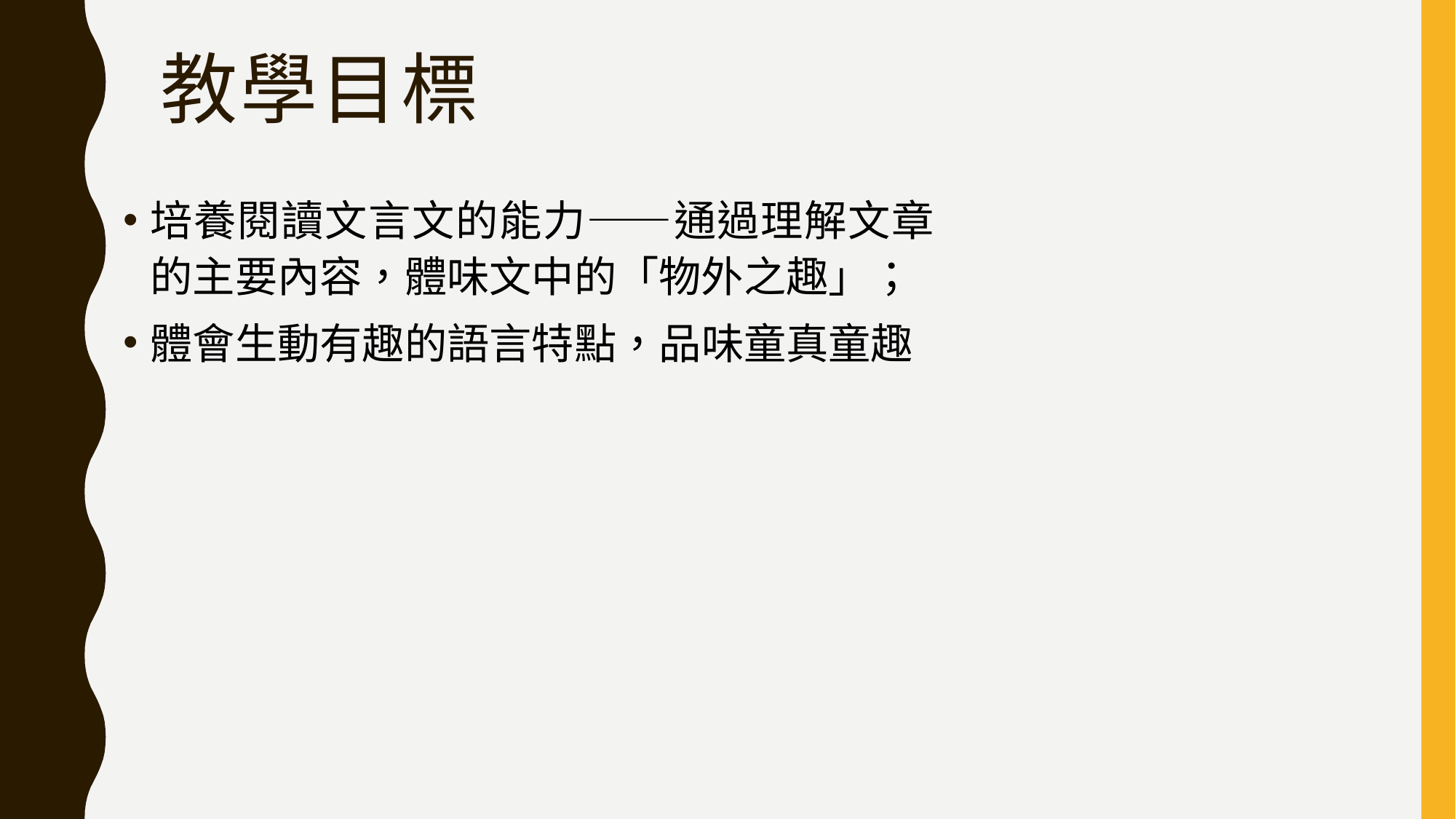

# 教學目標
培養閱讀文言文的能力——通過理解文章的主要內容，體味文中的「物外之趣」；
體會生動有趣的語言特點，品味童真童趣